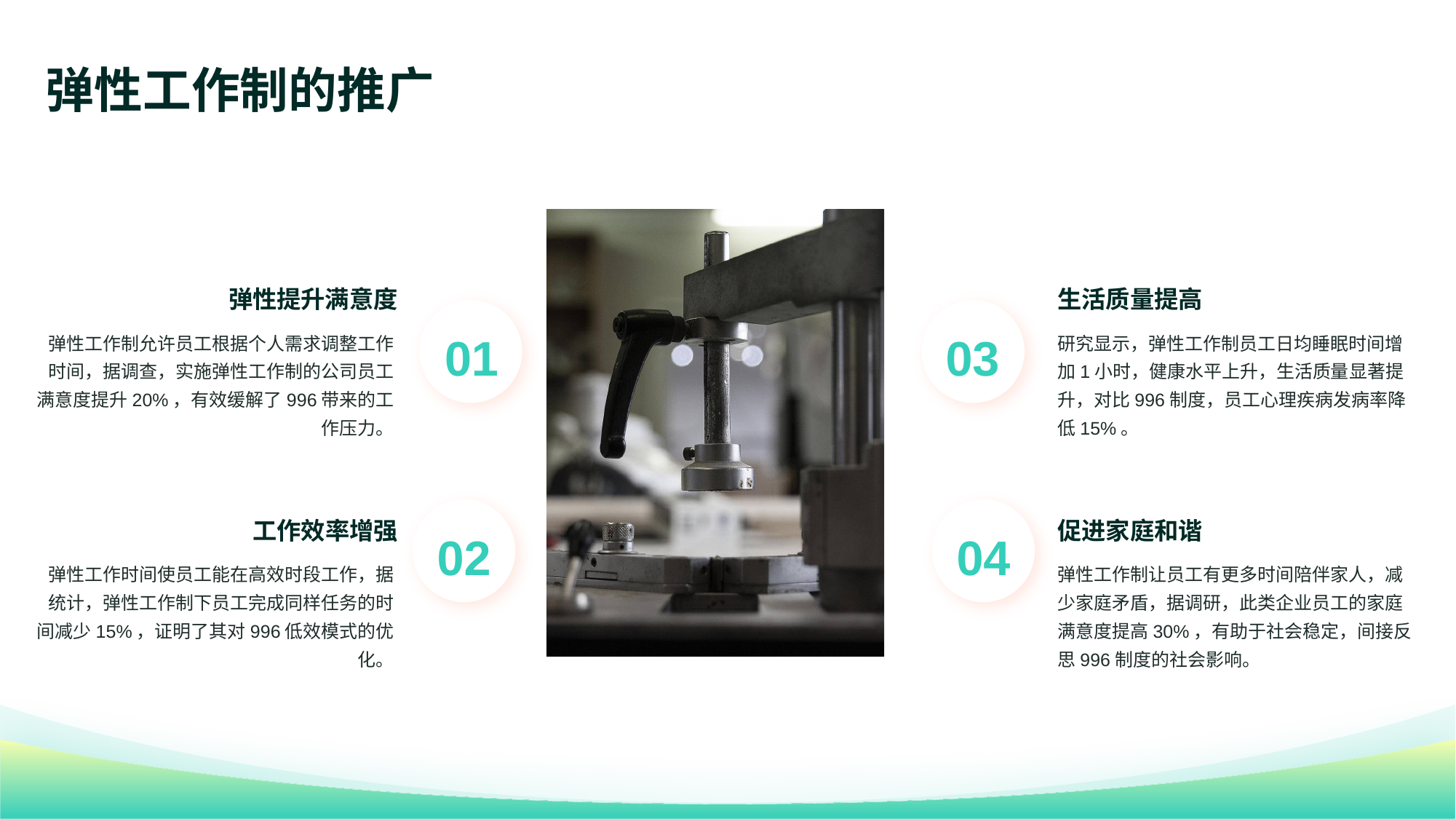

弹性工作制的推广

弹性提升满意度
生活质量提高

01
03
弹性工作制允许员工根据个人需求调整工作时间，据调查，实施弹性工作制的公司员工满意度提升20%，有效缓解了996带来的工作压力。
研究显示，弹性工作制员工日均睡眠时间增加1小时，健康水平上升，生活质量显著提升，对比996制度，员工心理疾病发病率降低15%。

工作效率增强
促进家庭和谐
02
04
弹性工作时间使员工能在高效时段工作，据统计，弹性工作制下员工完成同样任务的时间减少15%，证明了其对996低效模式的优化。
弹性工作制让员工有更多时间陪伴家人，减少家庭矛盾，据调研，此类企业员工的家庭满意度提高30%，有助于社会稳定，间接反思996制度的社会影响。